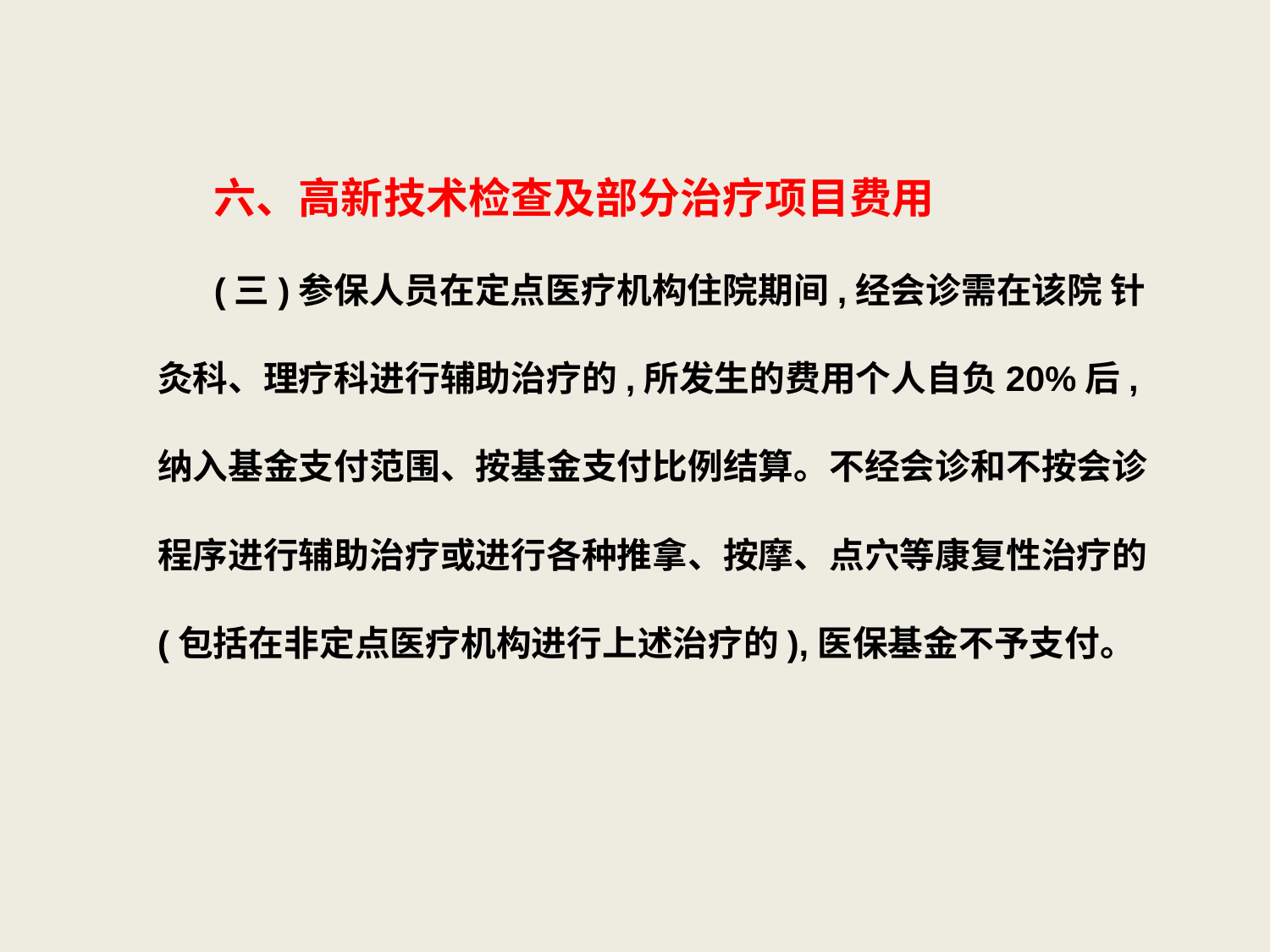

六、高新技术检查及部分治疗项目费用
(三)参保人员在定点医疗机构住院期间,经会诊需在该院 针灸科、理疗科进行辅助治疗的,所发生的费用个人自负20%后,纳入基金支付范围、按基金支付比例结算。不经会诊和不按会诊程序进行辅助治疗或进行各种推拿、按摩、点穴等康复性治疗的(包括在非定点医疗机构进行上述治疗的),医保基金不予支付。